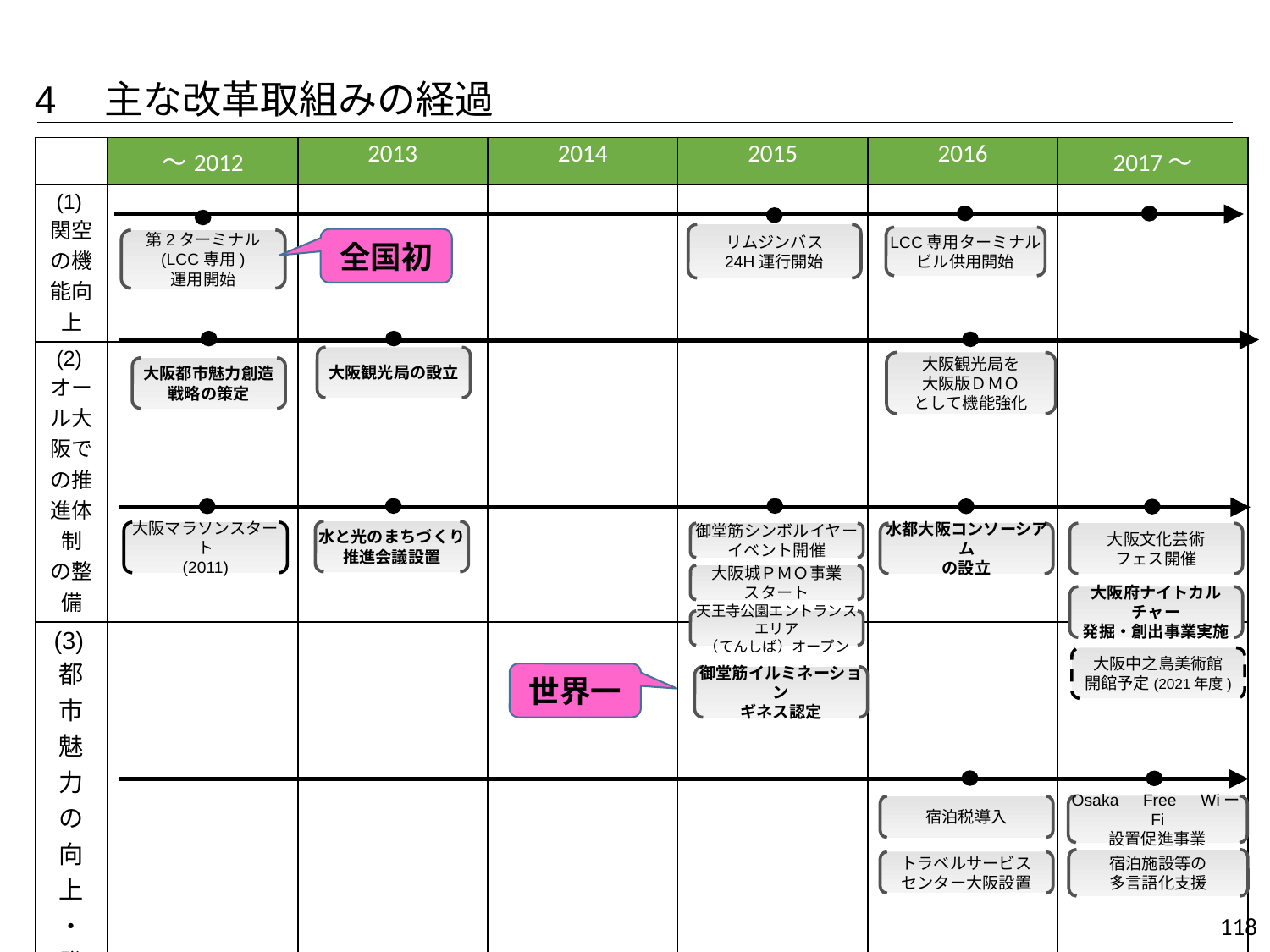

4　主な改革取組みの経過
|  | ～2012 | 2013 | 2014 | 2015 | 2016 | 2017～ |
| --- | --- | --- | --- | --- | --- | --- |
| (1)関空の機能向上 |  |  |  |  |  |  |
| (2)オール大阪での推進体制 の整備 |  |  |  |  |  |  |
| (3)都市魅力の向上・ 発信 |  |  |  |  |  |  |
| (4)受入 環境の整備 |  |  |  |  |  |  |

リムジンバス
24H運行開始
LCC専用ターミナルビル供用開始
全国初
第2ターミナル
(LCC専用)
運用開始

大阪観光局の設立
大阪観光局を
大阪版ＤＭＯ
として機能強化
大阪都市魅力創造
戦略の策定

水と光のまちづくり
推進会議設置
大阪マラソンスタート
(2011)
御堂筋シンボルイヤー
イベント開催
水都大阪コンソーシアム
の設立
大阪文化芸術
フェス開催
大阪城ＰＭＯ事業
スタート
大阪府ナイトカルチャー
発掘・創出事業実施
天王寺公園エントランスエリア
（てんしば）オープン
大阪中之島美術館
開館予定(2021年度)
世界一
御堂筋イルミネーション
ギネス認定

Osaka　Free　WiーFi
設置促進事業
宿泊税導入
宿泊施設等の
多言語化支援
トラベルサービス
センター大阪設置
118